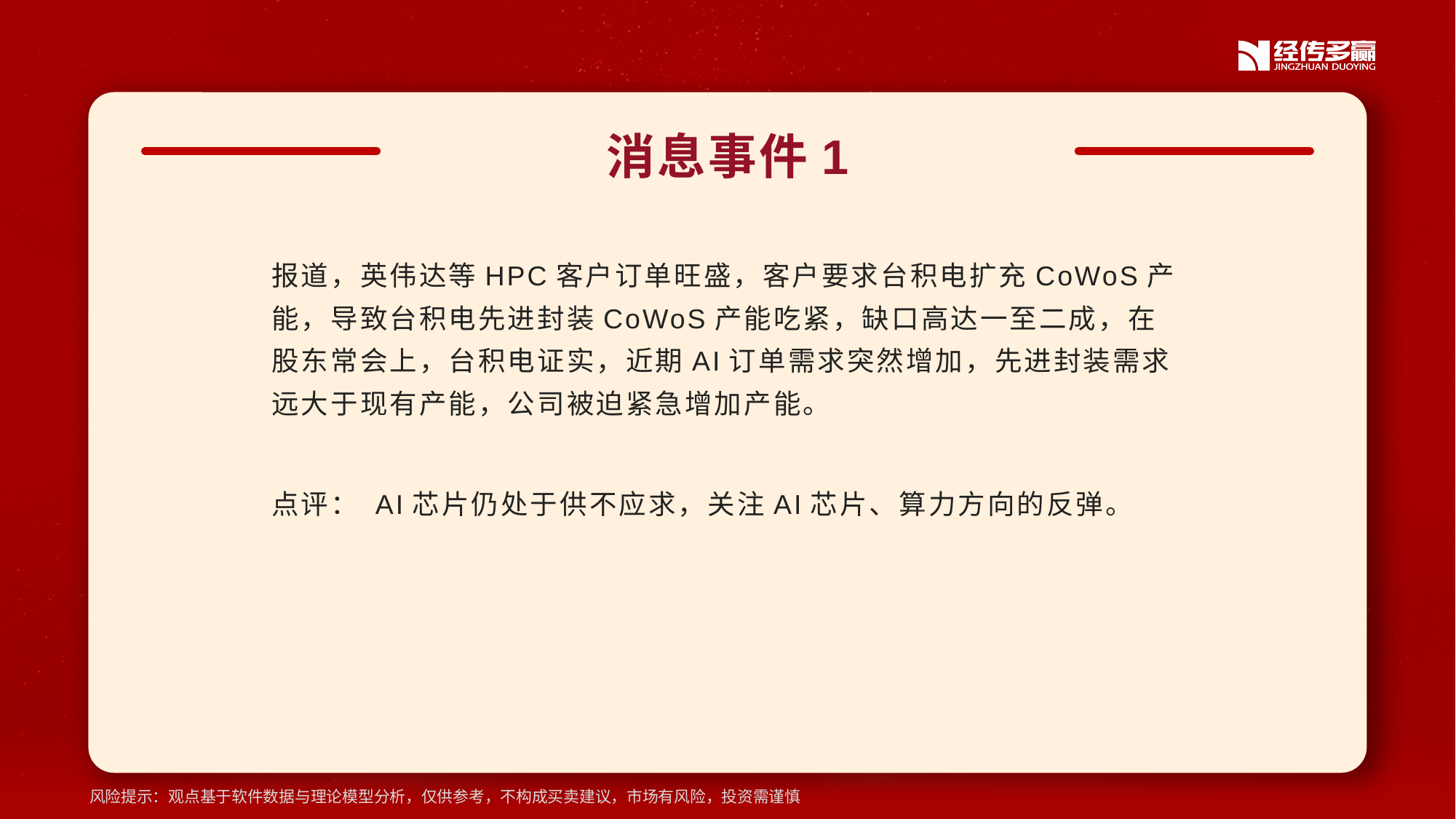

消息事件1
报道，英伟达等HPC客户订单旺盛，客户要求台积电扩充CoWoS产能，导致台积电先进封装CoWoS产能吃紧，缺口高达一至二成，在股东常会上，台积电证实，近期AI订单需求突然增加，先进封装需求远大于现有产能，公司被迫紧急增加产能。

点评： AI芯片仍处于供不应求，关注AI芯片、算力方向的反弹。